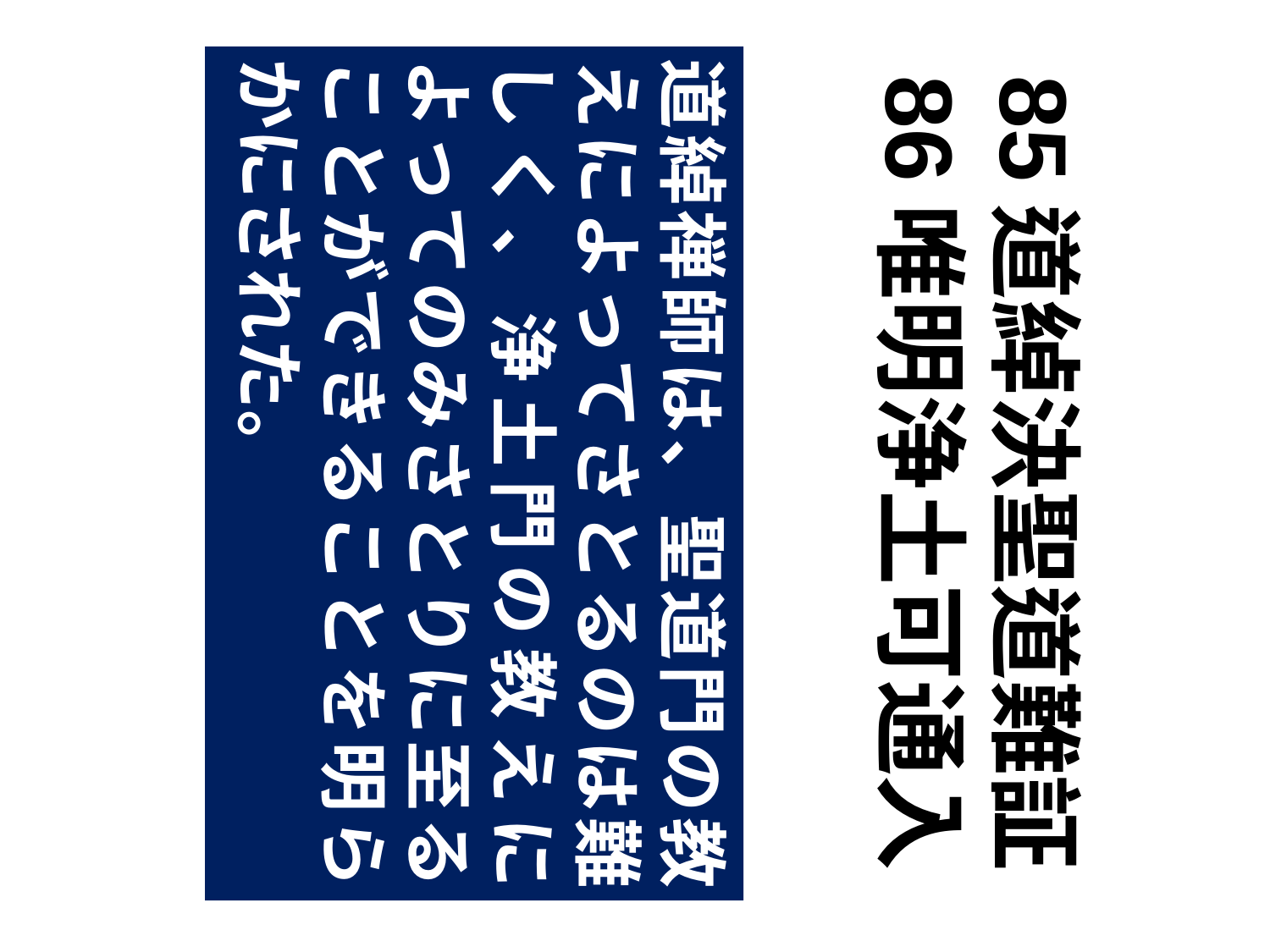

85道綽決聖道難証
86唯明浄土可通入
道綽禅師は、聖道門の教えによってさとるのは難しく、浄土門の教えによってのみさとりに至ることができることを明らかにされた。